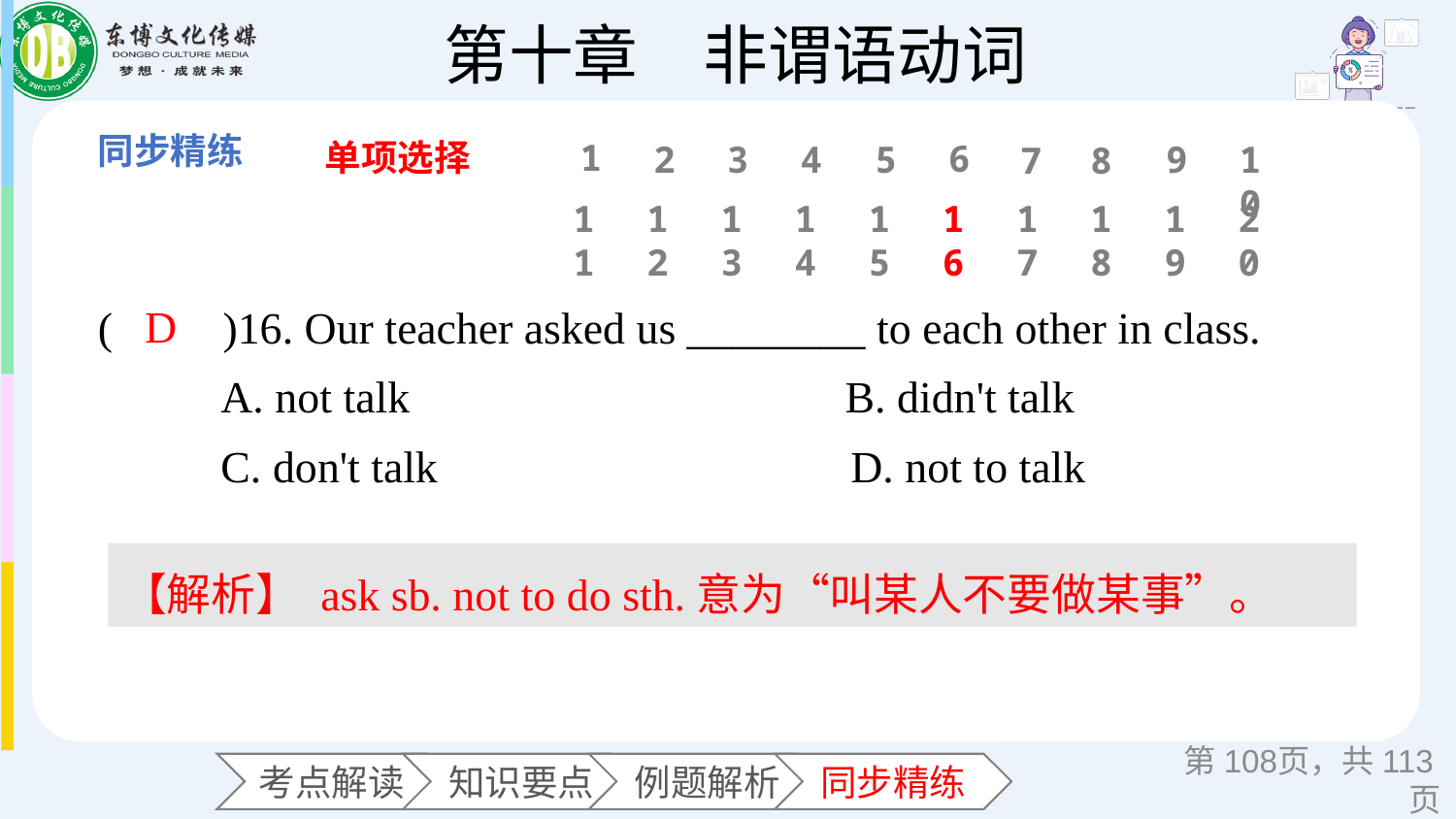

单项选择
1
6
2
3
4
5
9
10
7
8
11
12
13
14
15
16
17
18
19
20
(　　)16. Our teacher asked us ________ to each other in class.
           A. not talk                                       B. didn't talk
           C. don't talk                                     D. not to talk
D
【解析】 ask sb. not to do sth.意为“叫某人不要做某事”。
第108页，共113页